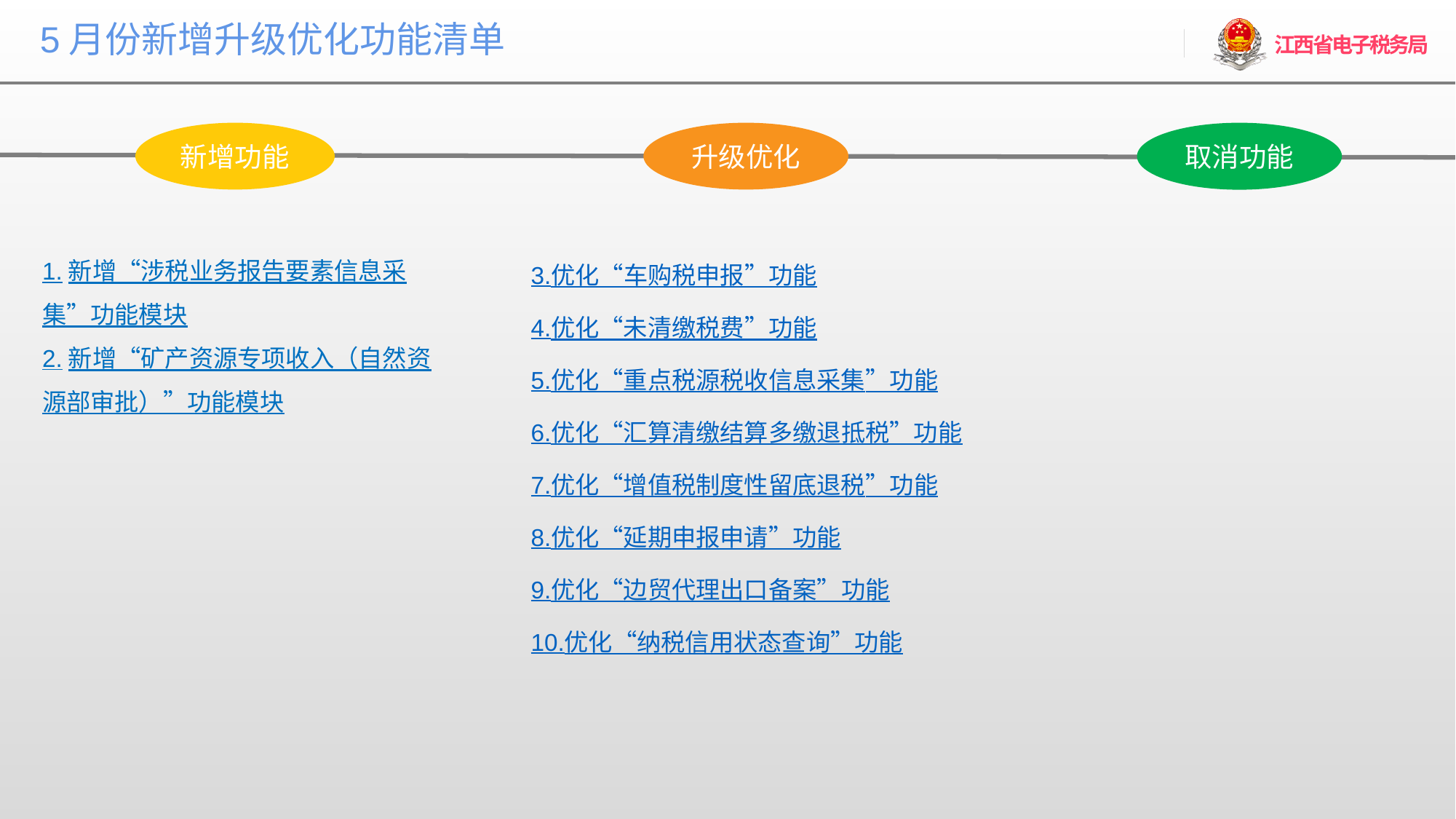

5月份新增升级优化功能清单
新增功能
升级优化
取消功能
1.新增“涉税业务报告要素信息采集”功能模块
2.新增“矿产资源专项收入（自然资源部审批）”功能模块
3.优化“车购税申报”功能
4.优化“未清缴税费”功能
5.优化“重点税源税收信息采集”功能
6.优化“汇算清缴结算多缴退抵税”功能
7.优化“增值税制度性留底退税”功能
8.优化“延期申报申请”功能
9.优化“边贸代理出口备案”功能
10.优化“纳税信用状态查询”功能